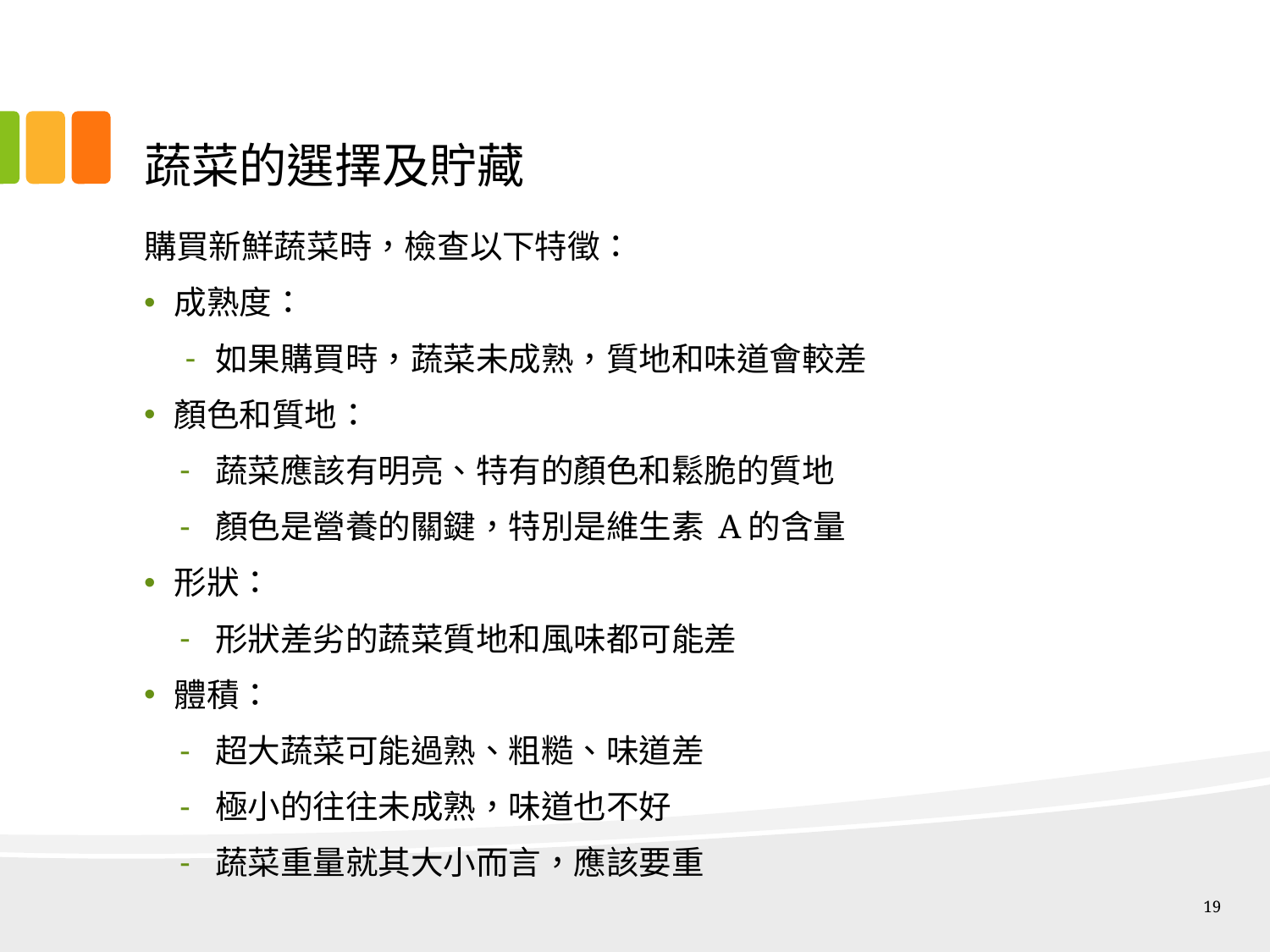

# 蔬菜的選擇及貯藏
購買新鮮蔬菜時，檢查以下特徵：
成熟度：
如果購買時，蔬菜未成熟，質地和味道會較差
顏色和質地：
蔬菜應該有明亮、特有的顏色和鬆脆的質地
顏色是營養的關鍵，特別是維生素 A的含量
形狀：
形狀差劣的蔬菜質地和風味都可能差
體積：
超大蔬菜可能過熟、粗糙、味道差
極小的往往未成熟，味道也不好
蔬菜重量就其大小而言，應該要重

19